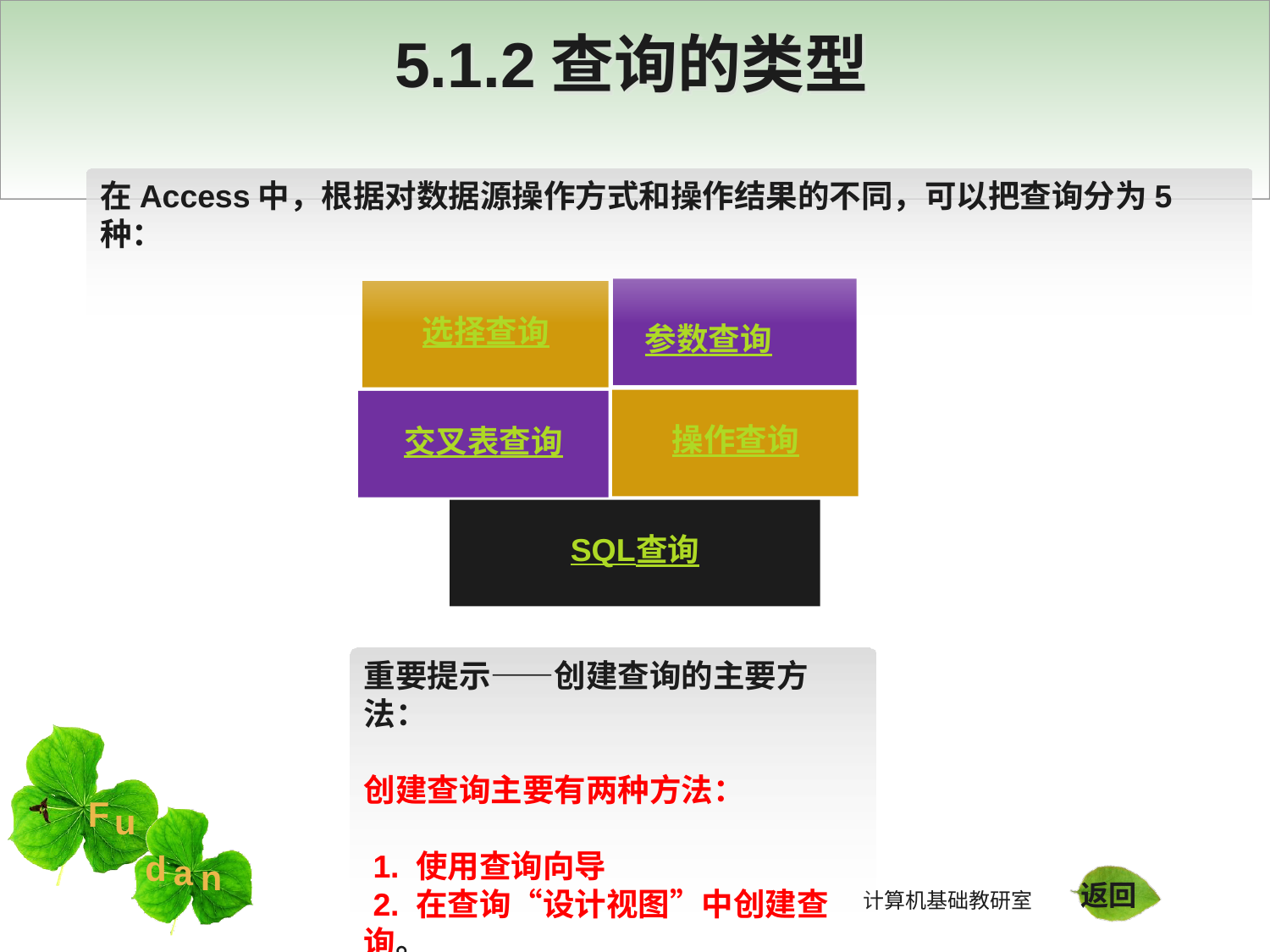

5.1.2查询的类型

在Access中，根据对数据源操作方式和操作结果的不同，可以把查询分为5种：

选择查询
参数查询
操作查询
交叉表查询
SQL查询
重要提示——创建查询的主要方法：

创建查询主要有两种方法：

 1. 使用查询向导
 2. 在查询“设计视图”中创建查询。

返回